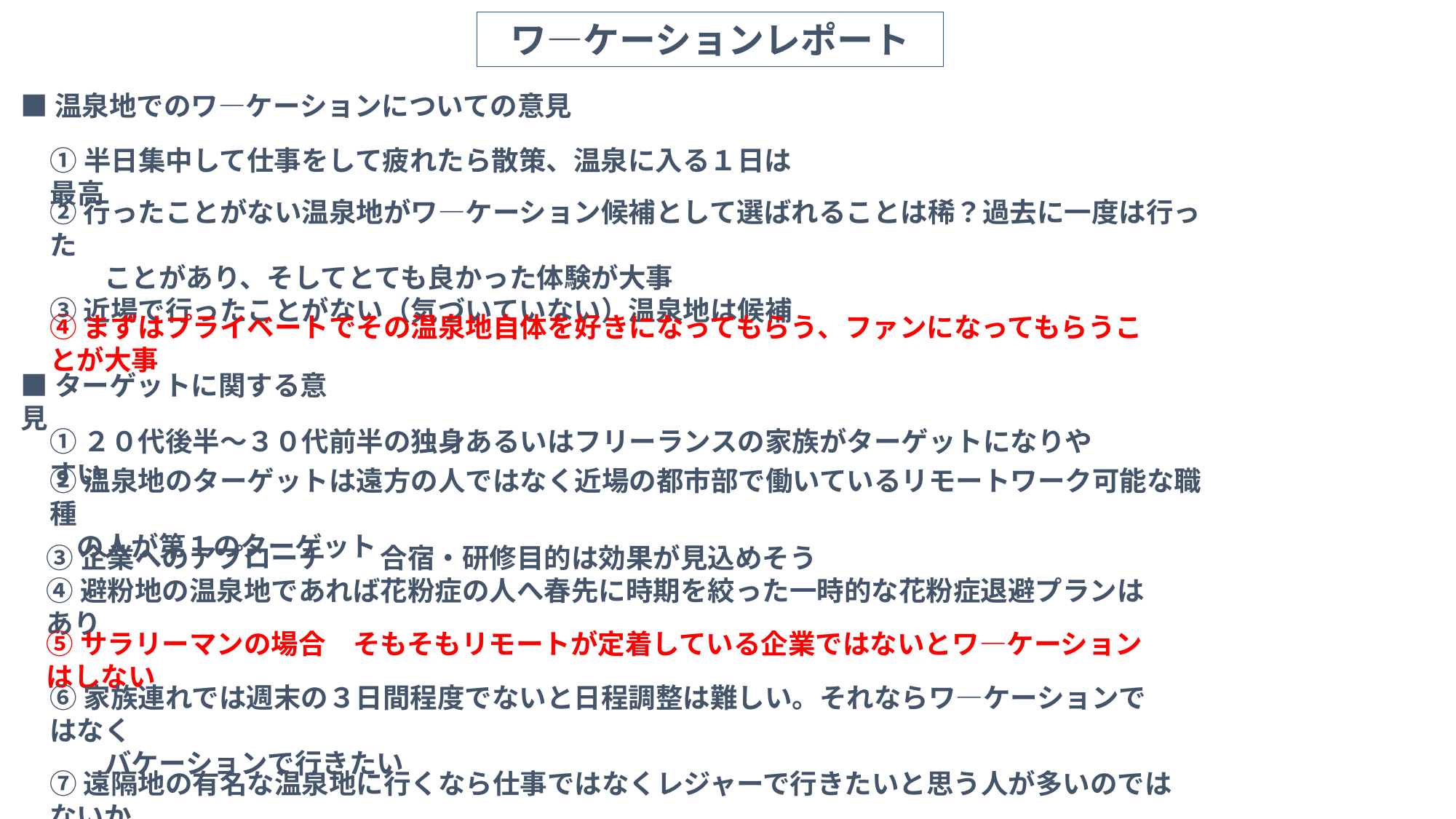

ワ―ケーションレポート
■温泉地でのワ―ケーションについての意見
①半日集中して仕事をして疲れたら散策、温泉に入る１日は最高
②行ったことがない温泉地がワ―ケーション候補として選ばれることは稀？過去に一度は行った
　　ことがあり、そしてとても良かった体験が大事
③近場で行ったことがない（気づいていない）温泉地は候補
④まずはプライベートでその温泉地自体を好きになってもらう、ファンになってもらうことが大事
■ターゲットに関する意見
①２０代後半～３０代前半の独身あるいはフリーランスの家族がターゲットになりやすい
②温泉地のターゲットは遠方の人ではなく近場の都市部で働いているリモートワーク可能な職種
　の人が第１のターゲット
③企業へのアプローチ　　合宿・研修目的は効果が見込めそう
④避粉地の温泉地であれば花粉症の人へ春先に時期を絞った一時的な花粉症退避プランはあり
⑤サラリーマンの場合　そもそもリモートが定着している企業ではないとワ―ケーションはしない
⑥家族連れでは週末の３日間程度でないと日程調整は難しい。それならワ―ケーションではなく
　　バケーションで行きたい
⑦遠隔地の有名な温泉地に行くなら仕事ではなくレジャーで行きたいと思う人が多いのではないか